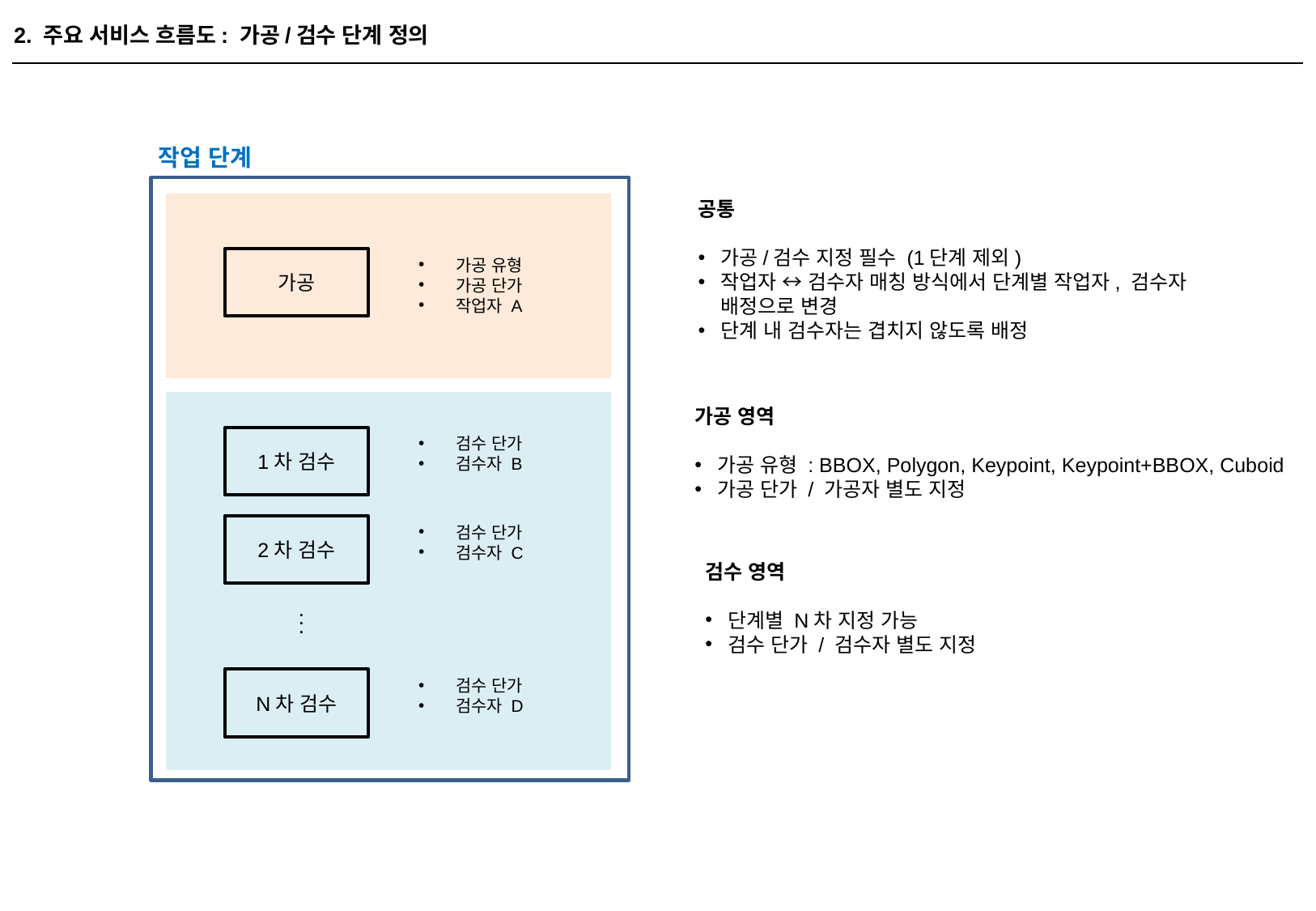

2. 주요 서비스 흐름도: 가공/검수 단계 정의
작업 단계

공통

가공/검수 지정 필수 (1단계 제외)
작업자 ↔ 검수자 매칭 방식에서 단계별 작업자, 검수자 배정으로 변경
단계 내 검수자는 겹치지 않도록 배정

가공
가공 유형
가공 단가
작업자 A

가공 영역

가공 유형 : BBOX, Polygon, Keypoint, Keypoint+BBOX, Cuboid
가공 단가 / 가공자 별도 지정
검수 단가
검수자 B
1차 검수
2차 검수
검수 단가
검수자 C
검수 영역

단계별 N차 지정 가능
검수 단가 / 검수자 별도 지정
.
.
.
N차 검수
검수 단가
검수자 D